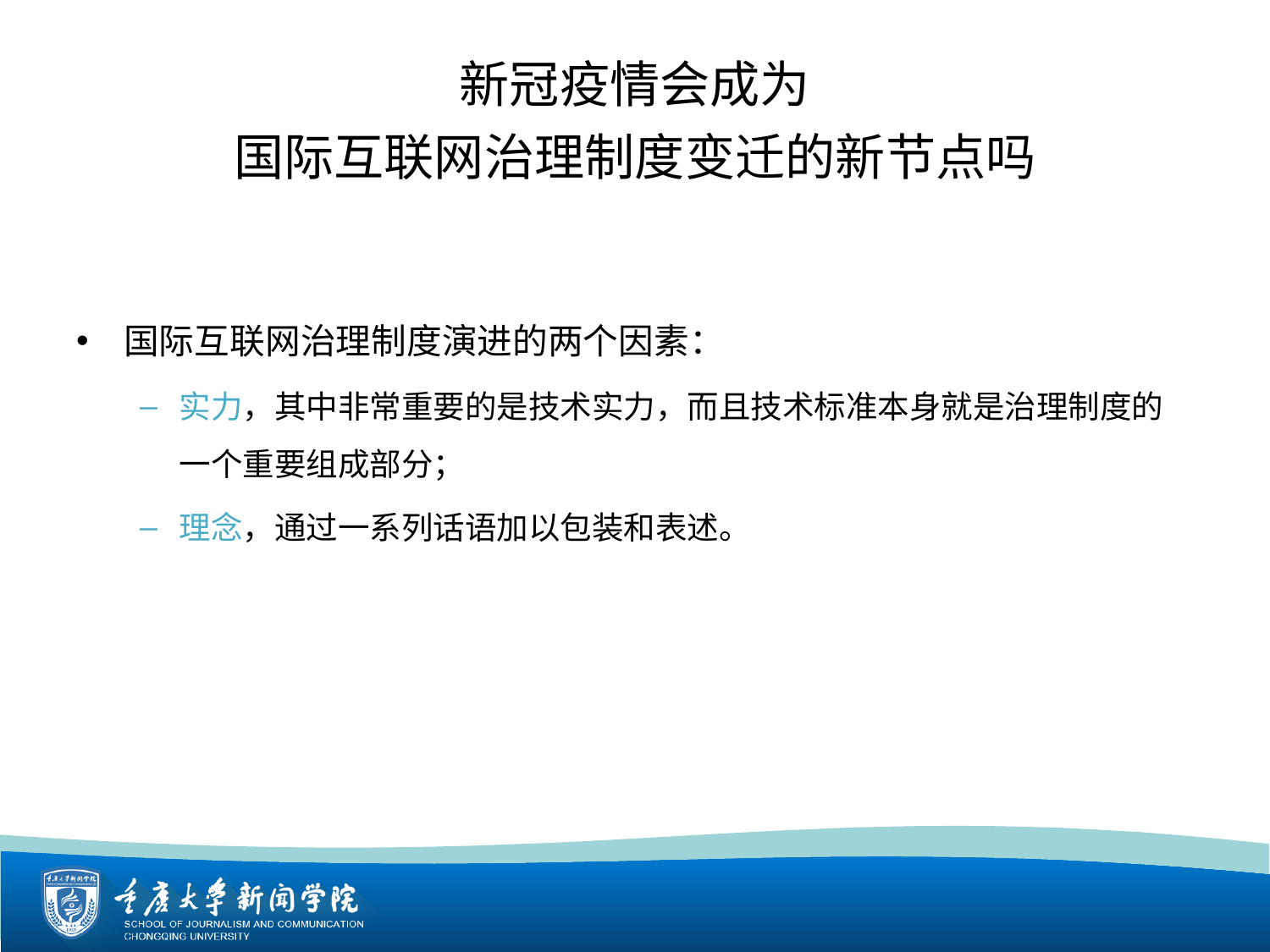

# 新冠疫情会成为 国际互联网治理制度变迁的新节点吗
国际互联网治理制度演进的两个因素：
实力，其中非常重要的是技术实力，而且技术标准本身就是治理制度的一个重要组成部分；
理念，通过一系列话语加以包装和表述。